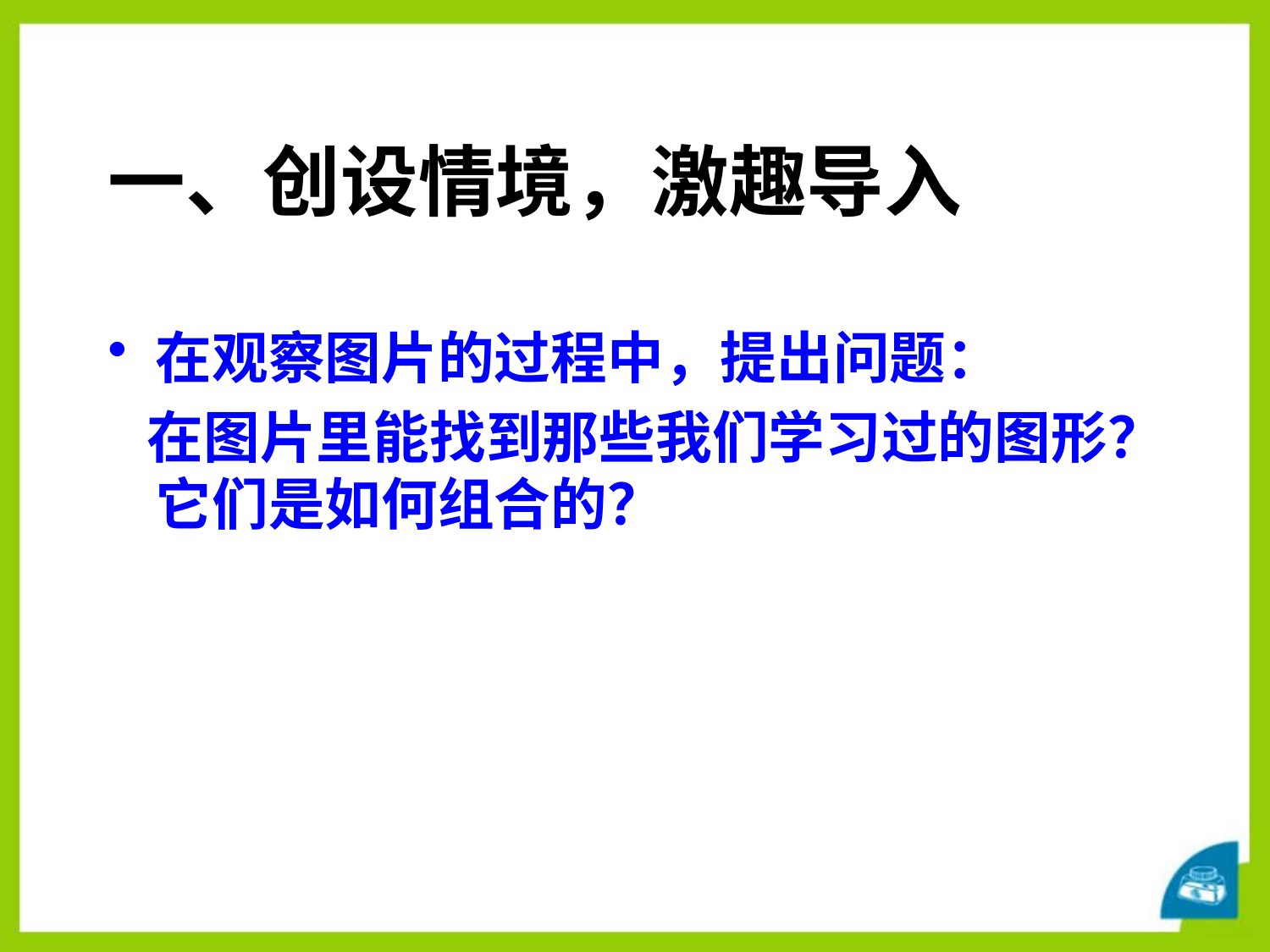

# 一、创设情境，激趣导入
在观察图片的过程中，提出问题：
  在图片里能找到那些我们学习过的图形？它们是如何组合的？